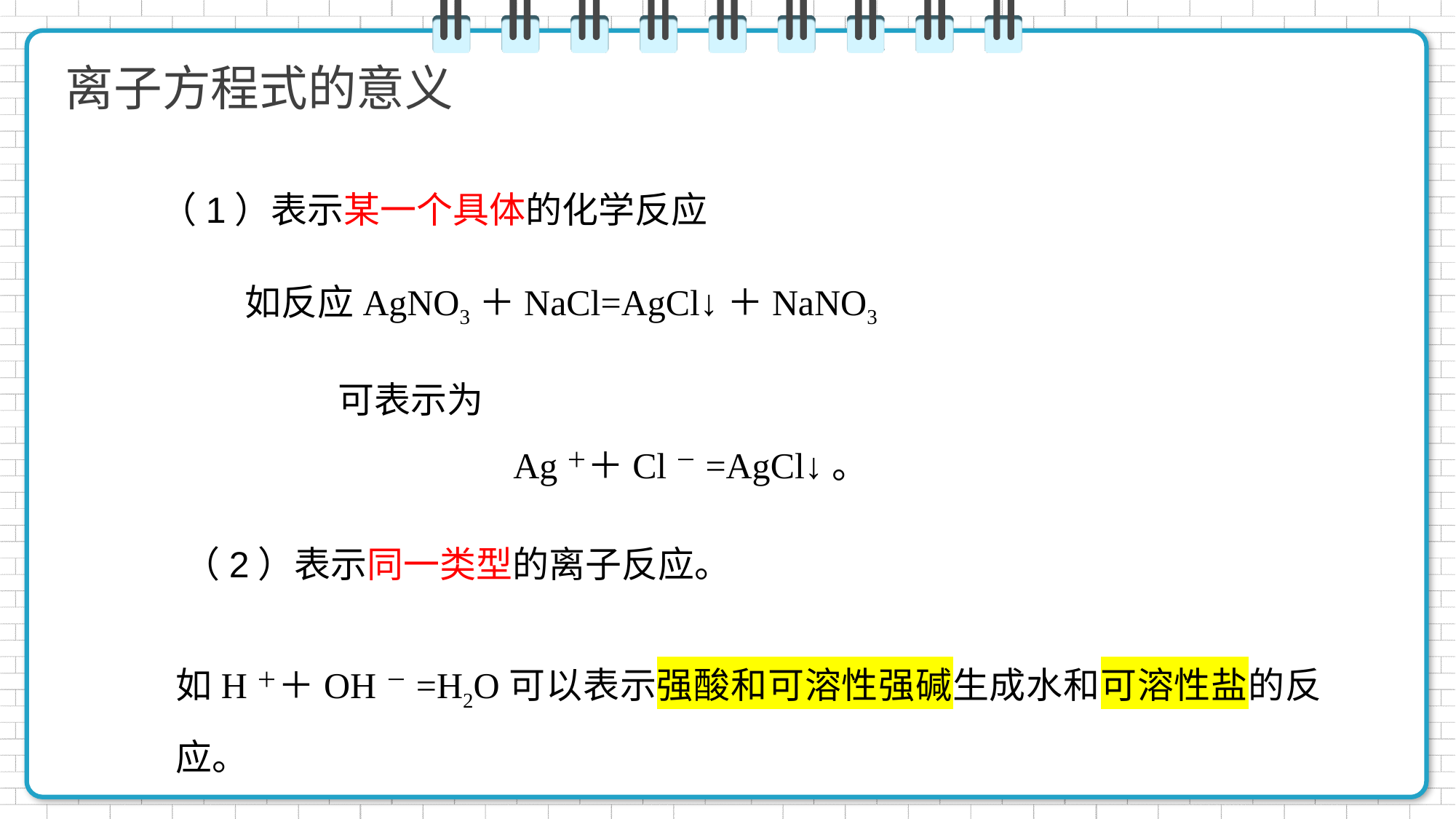

离子方程式的意义
（1）表示某一个具体的化学反应
如反应AgNO3＋NaCl=AgCl↓＋NaNO3
可表示为
Ag＋＋Cl－=AgCl↓。
（2）表示同一类型的离子反应。
如H＋＋OH－=H2O可以表示强酸和可溶性强碱生成水和可溶性盐的反应。